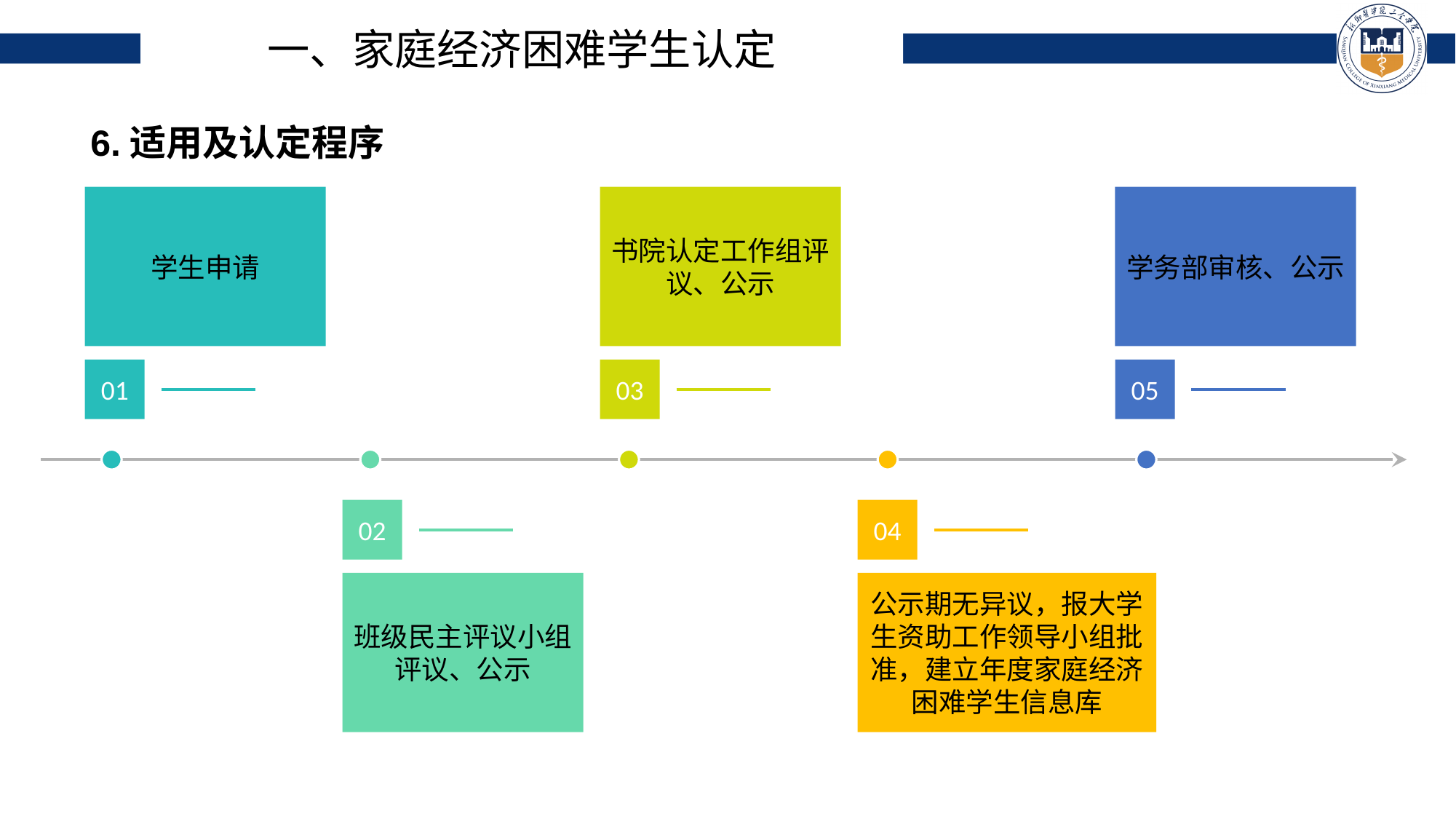

一、家庭经济困难学生认定
6.适用及认定程序
学生申请
01

书院认定工作组评议、公示
03

学务部审核、公示
05

02
班级民主评议小组评议、公示

04
公示期无异议，报大学生资助工作领导小组批准，建立年度家庭经济困难学生信息库